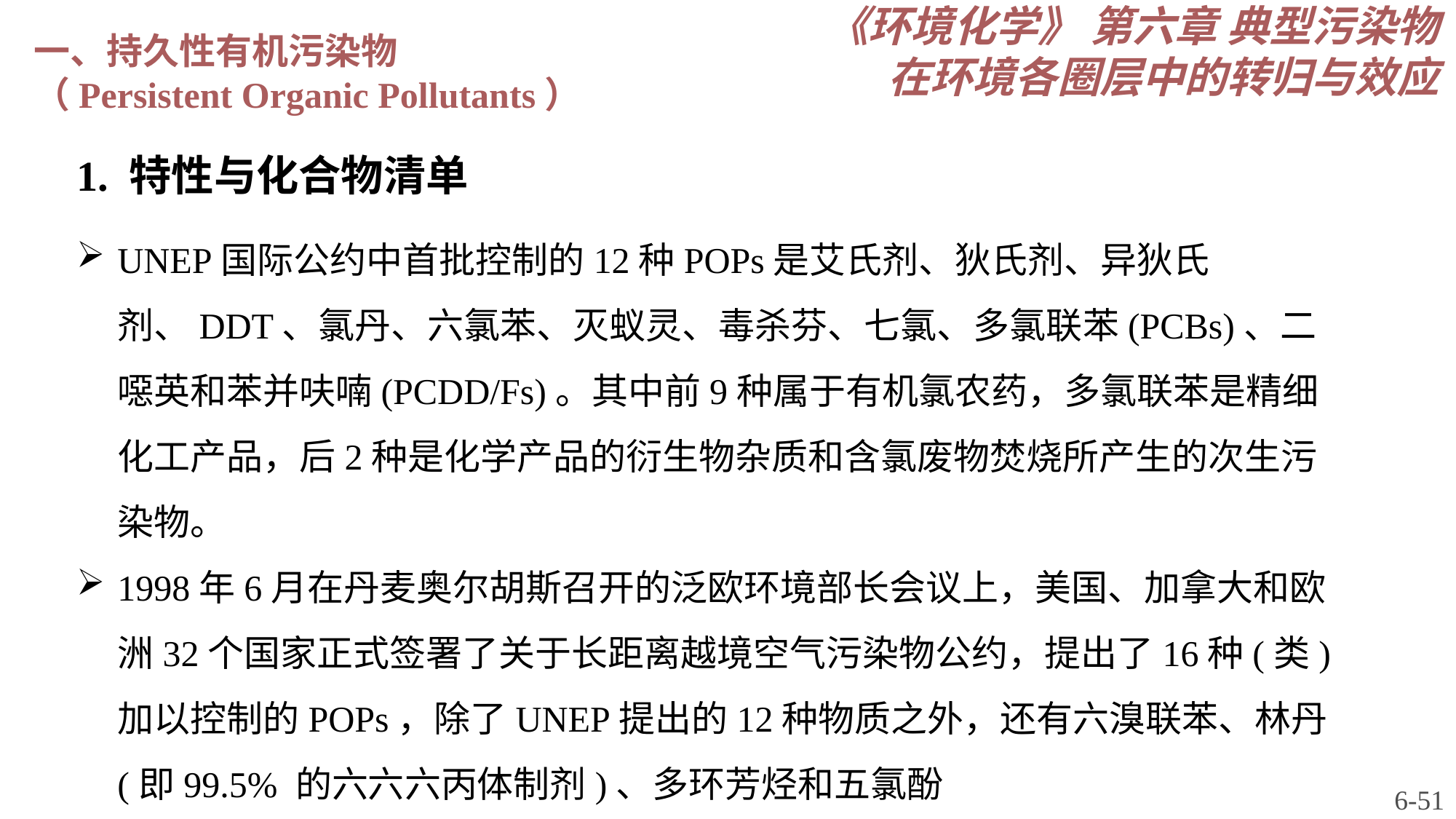

《环境化学》 第六章 典型污染物在环境各圈层中的转归与效应
一、持久性有机污染物
（Persistent Organic Pollutants）
1. 特性与化合物清单
UNEP国际公约中首批控制的12种POPs是艾氏剂、狄氏剂、异狄氏剂、DDT、氯丹、六氯苯、灭蚁灵、毒杀芬、七氯、多氯联苯(PCBs)、二噁英和苯并呋喃(PCDD/Fs)。其中前9种属于有机氯农药，多氯联苯是精细化工产品，后2种是化学产品的衍生物杂质和含氯废物焚烧所产生的次生污染物。
1998年6月在丹麦奥尔胡斯召开的泛欧环境部长会议上，美国、加拿大和欧洲32个国家正式签署了关于长距离越境空气污染物公约，提出了16种(类)加以控制的POPs，除了UNEP提出的12种物质之外，还有六溴联苯、林丹(即99.5% 的六六六丙体制剂)、多环芳烃和五氯酚
6-51